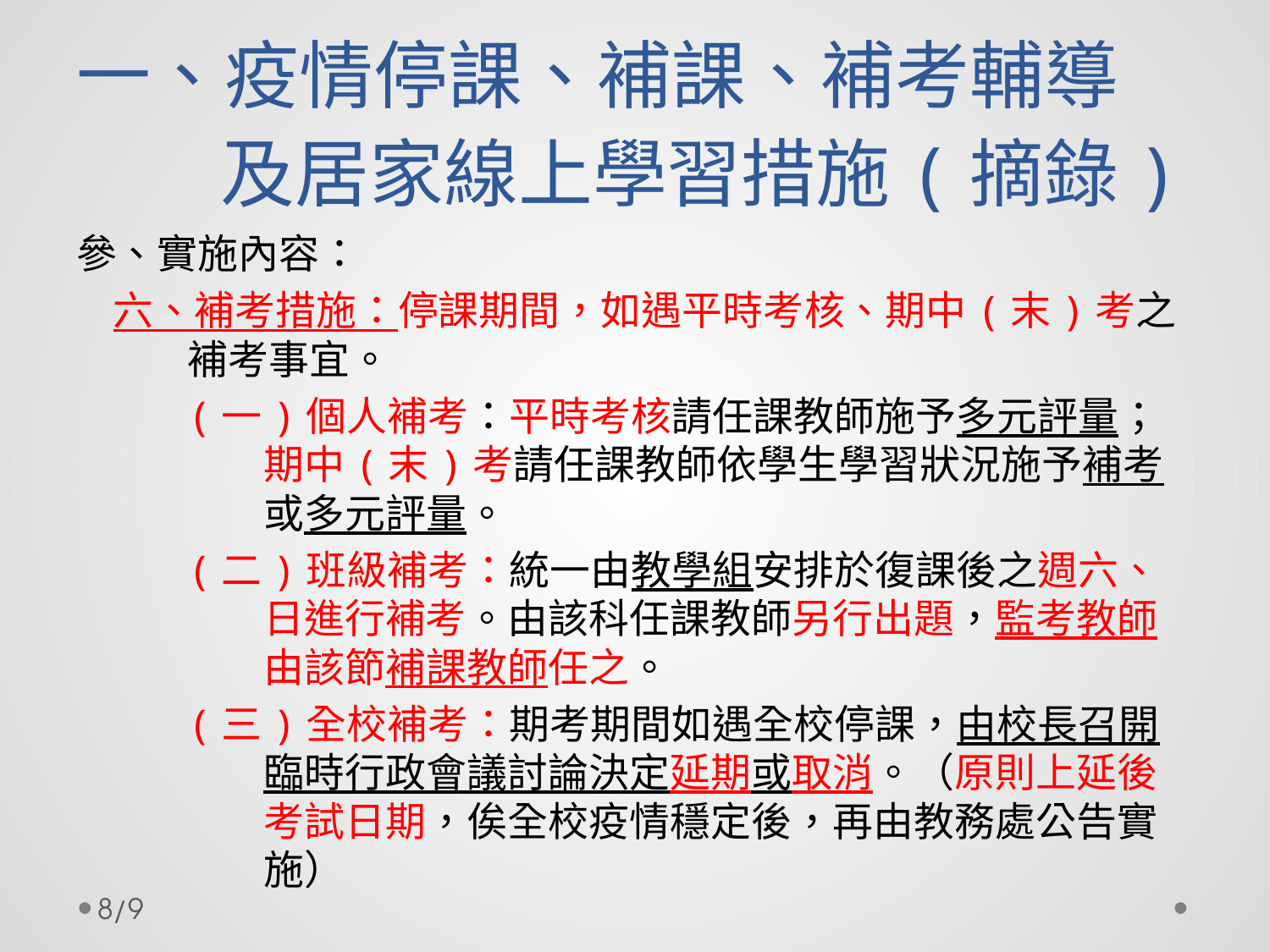

# 一、疫情停課、補課、補考輔導及居家線上學習措施(摘錄)
參、實施內容：
六、補考措施：停課期間，如遇平時考核、期中(末)考之補考事宜。
(一)個人補考：平時考核請任課教師施予多元評量；期中(末)考請任課教師依學生學習狀況施予補考或多元評量。
(二)班級補考：統一由教學組安排於復課後之週六、日進行補考。由該科任課教師另行出題，監考教師由該節補課教師任之。
(三)全校補考：期考期間如遇全校停課，由校長召開臨時行政會議討論決定延期或取消。（原則上延後考試日期，俟全校疫情穩定後，再由教務處公告實施）
8/9